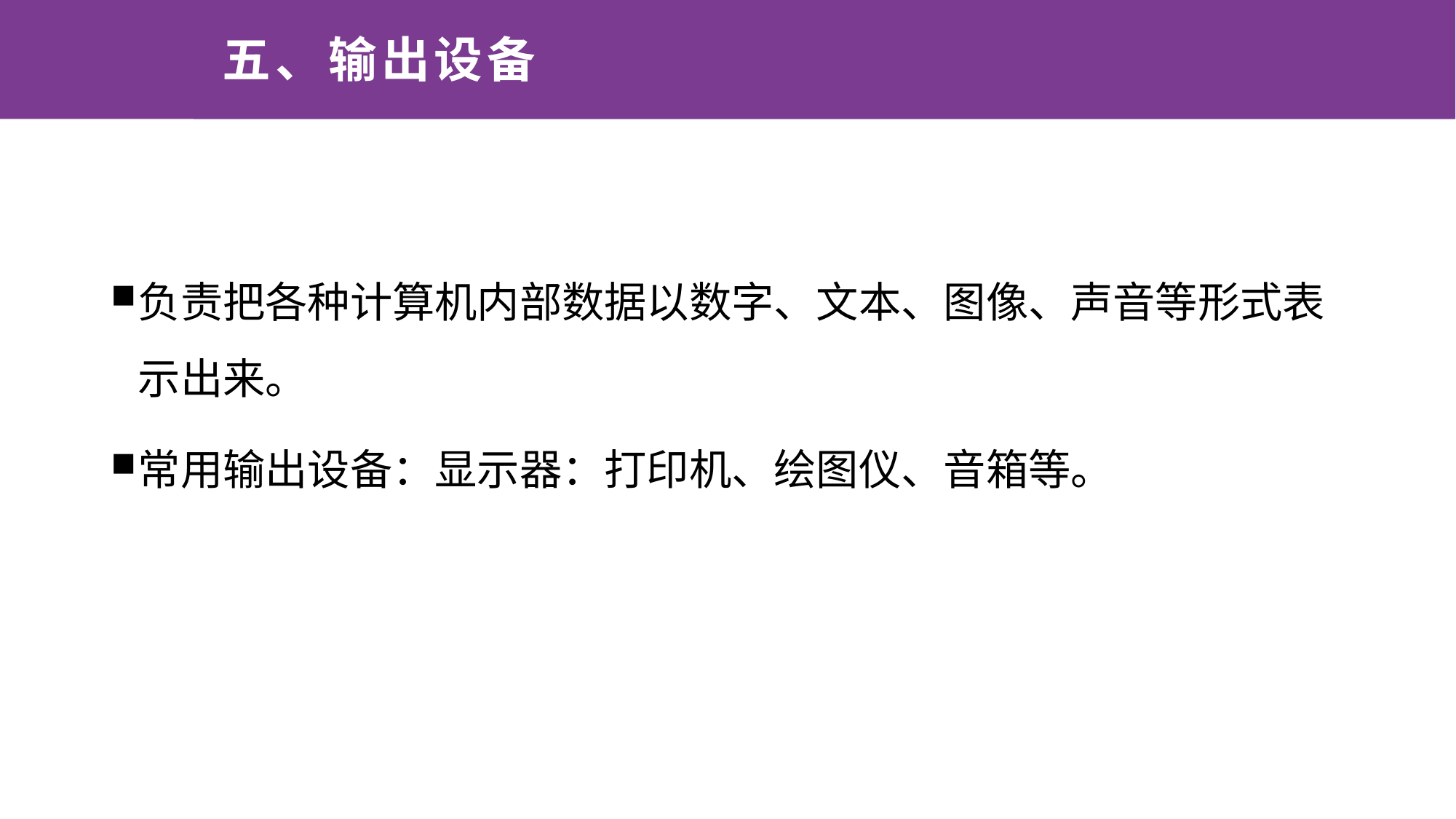

# 五、输出设备
负责把各种计算机内部数据以数字、文本、图像、声音等形式表示出来。
常用输出设备：显示器：打印机、绘图仪、音箱等。